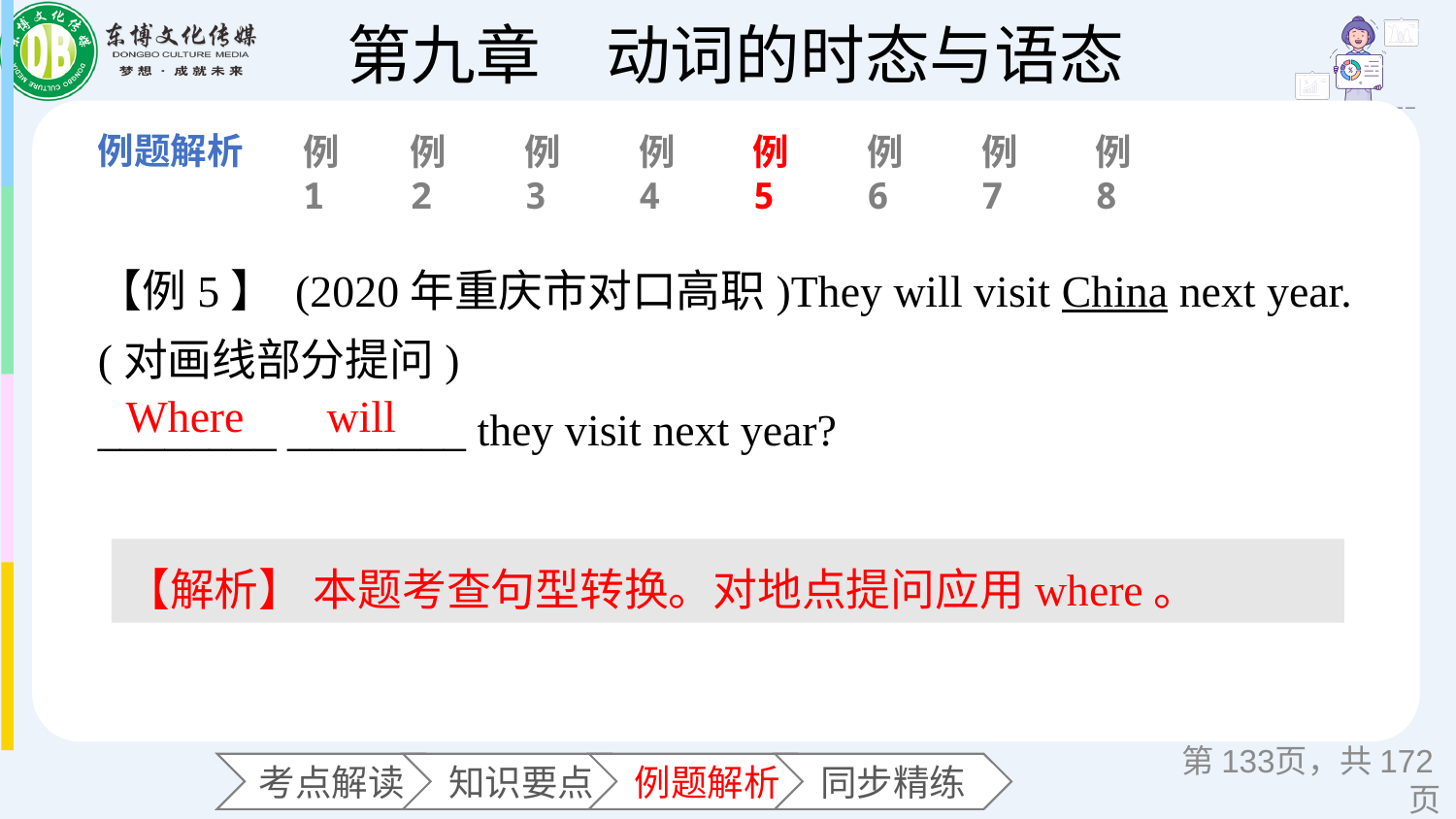

例1
例2
例3
例4
例5
例6
例7
例8
【例5】 (2020年重庆市对口高职)They will visit China next year. (对画线部分提问)
________ ________ they visit next year?

Where
will
【解析】 本题考查句型转换。对地点提问应用where。
第133页，共172页